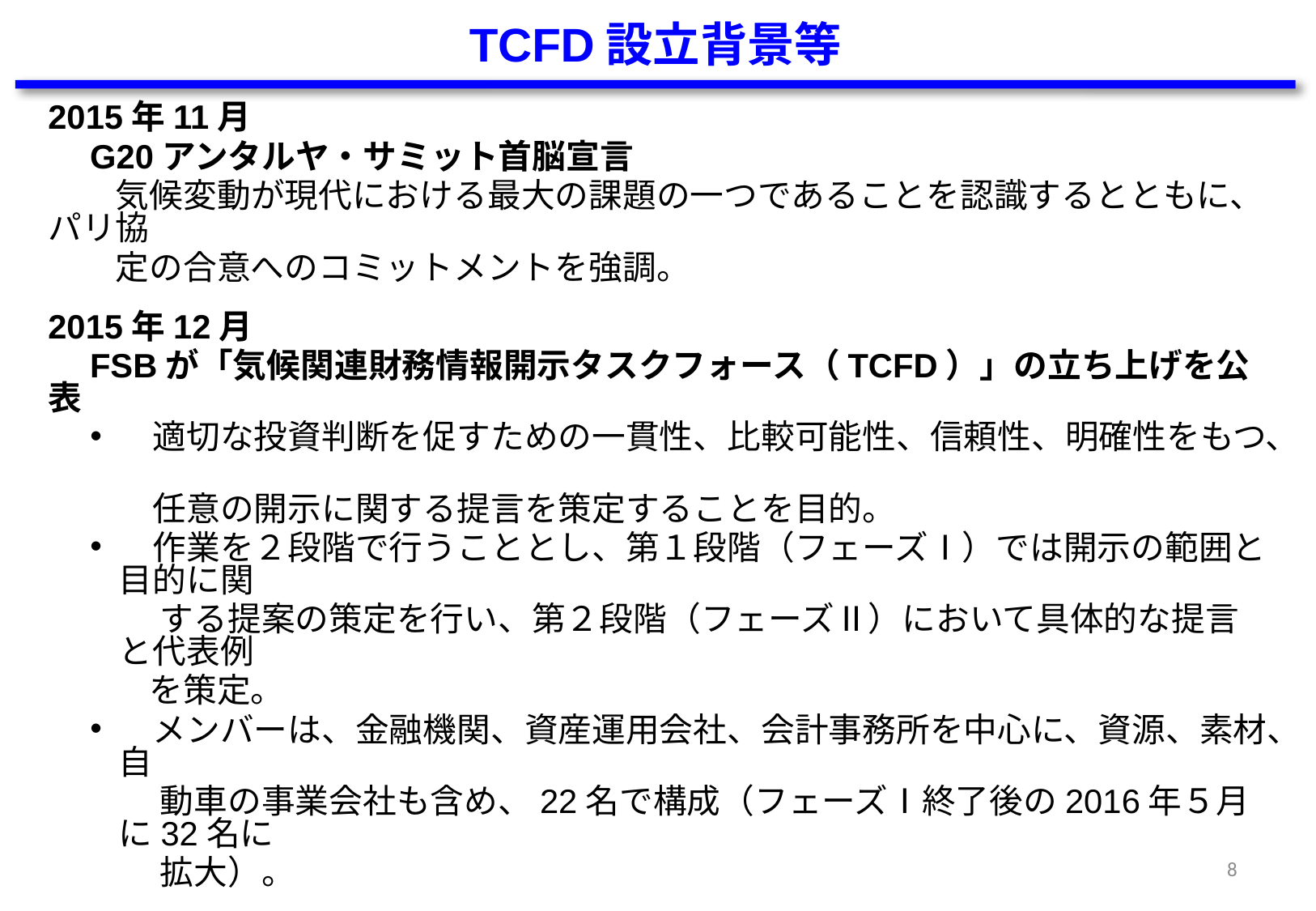

TCFD設立背景等

2015年11月
　G20アンタルヤ・サミット首脳宣言
　　気候変動が現代における最大の課題の一つであることを認識するとともに、パリ協
　　定の合意へのコミットメントを強調。
2015年12月
　FSBが「気候関連財務情報開示タスクフォース（TCFD）」の立ち上げを公表
　適切な投資判断を促すための一貫性、比較可能性、信頼性、明確性をもつ、
　任意の開示に関する提言を策定することを目的。
　作業を２段階で行うこととし、第１段階（フェーズⅠ）では開示の範囲と目的に関
　 する提案の策定を行い、第２段階（フェーズⅡ）において具体的な提言と代表例
   を策定。
　メンバーは、金融機関、資産運用会社、会計事務所を中心に、資源、素材、自
　 動車の事業会社も含め、22名で構成（フェーズⅠ終了後の2016年５月に32名に
　 拡大）。
2016年2月
　FSB議長がG20にTCFDの設立と今後の活動について報告
　　TCFDは、2016年4月までにフェーズⅠ報告書を公表し、2016年末までに自発的な開
　　示に関する提言の市中協議を行う。

8